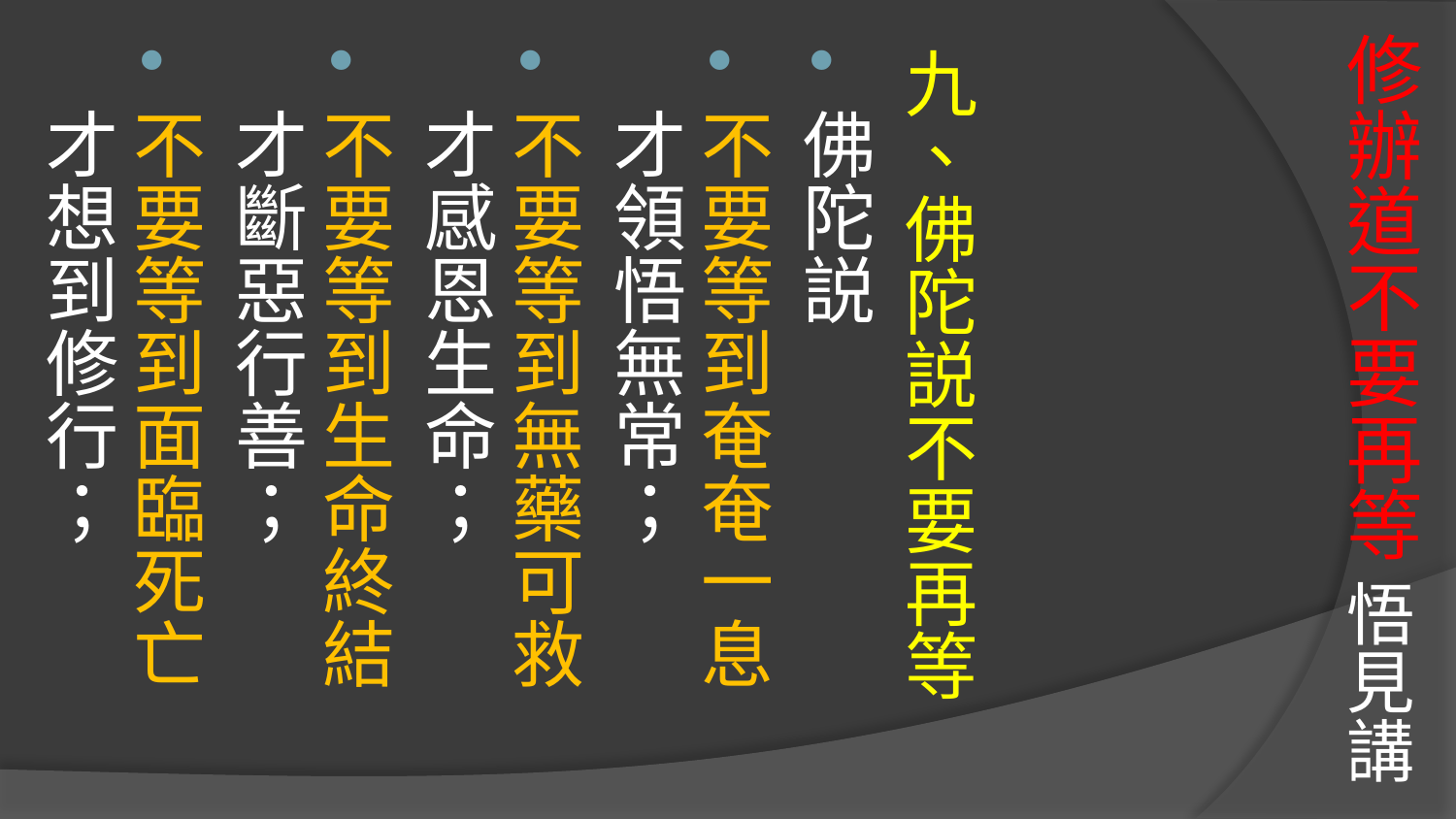

# 修辦道不要再等 悟見講
九、佛陀説不要再等
佛陀説
不要等到奄奄一息    才領悟無常；
不要等到無藥可救     才感恩生命；
不要等到生命終結   才斷惡行善；
不要等到面臨死亡  才想到修行；